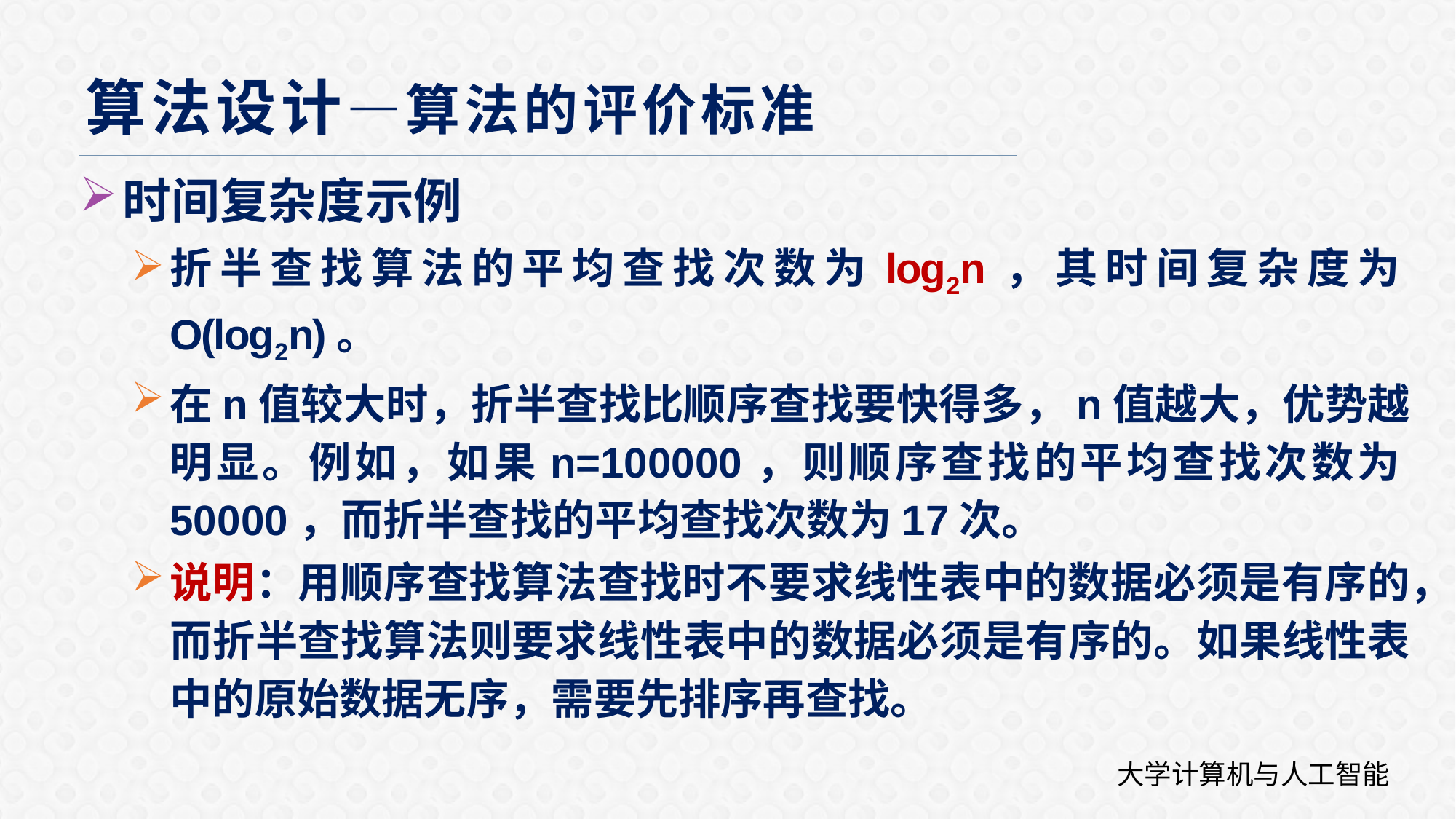

算法设计—算法的评价标准
时间复杂度示例
折半查找算法的平均查找次数为log2n，其时间复杂度为O(log2n)。
在n值较大时，折半查找比顺序查找要快得多，n值越大，优势越明显。例如，如果n=100000，则顺序查找的平均查找次数为50000，而折半查找的平均查找次数为17次。
说明：用顺序查找算法查找时不要求线性表中的数据必须是有序的，而折半查找算法则要求线性表中的数据必须是有序的。如果线性表中的原始数据无序，需要先排序再查找。